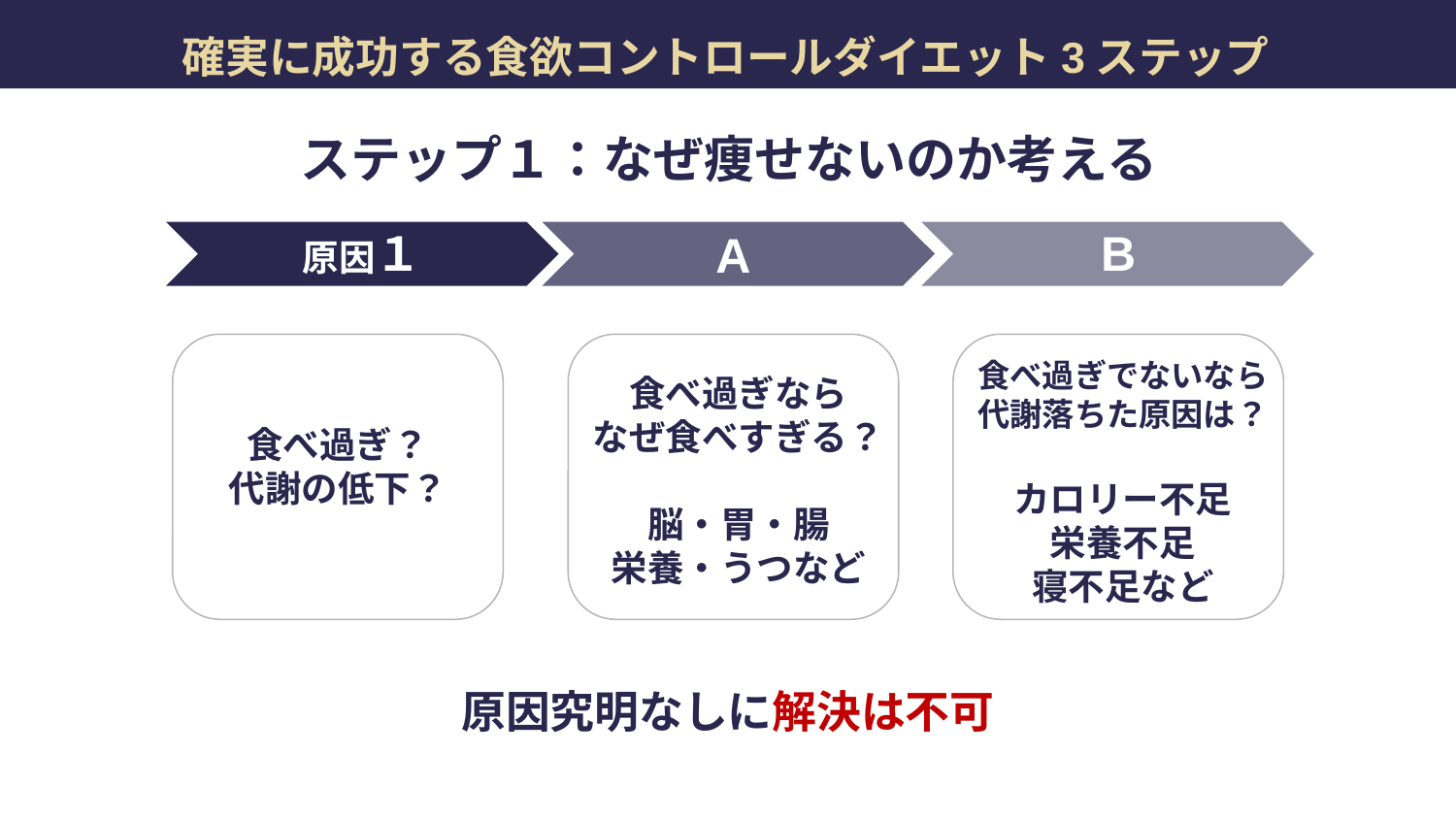

確実に成功する食欲コントロールダイエット3ステップ
ステップ１：なぜ痩せないのか考える
原因１
B
A

食べ過ぎ？
代謝の低下？
食べ過ぎなら
なぜ食べすぎる？

脳・胃・腸
栄養・うつなど
食べ過ぎでないなら
代謝落ちた原因は？

カロリー不足
栄養不足
寝不足など
原因究明なしに解決は不可